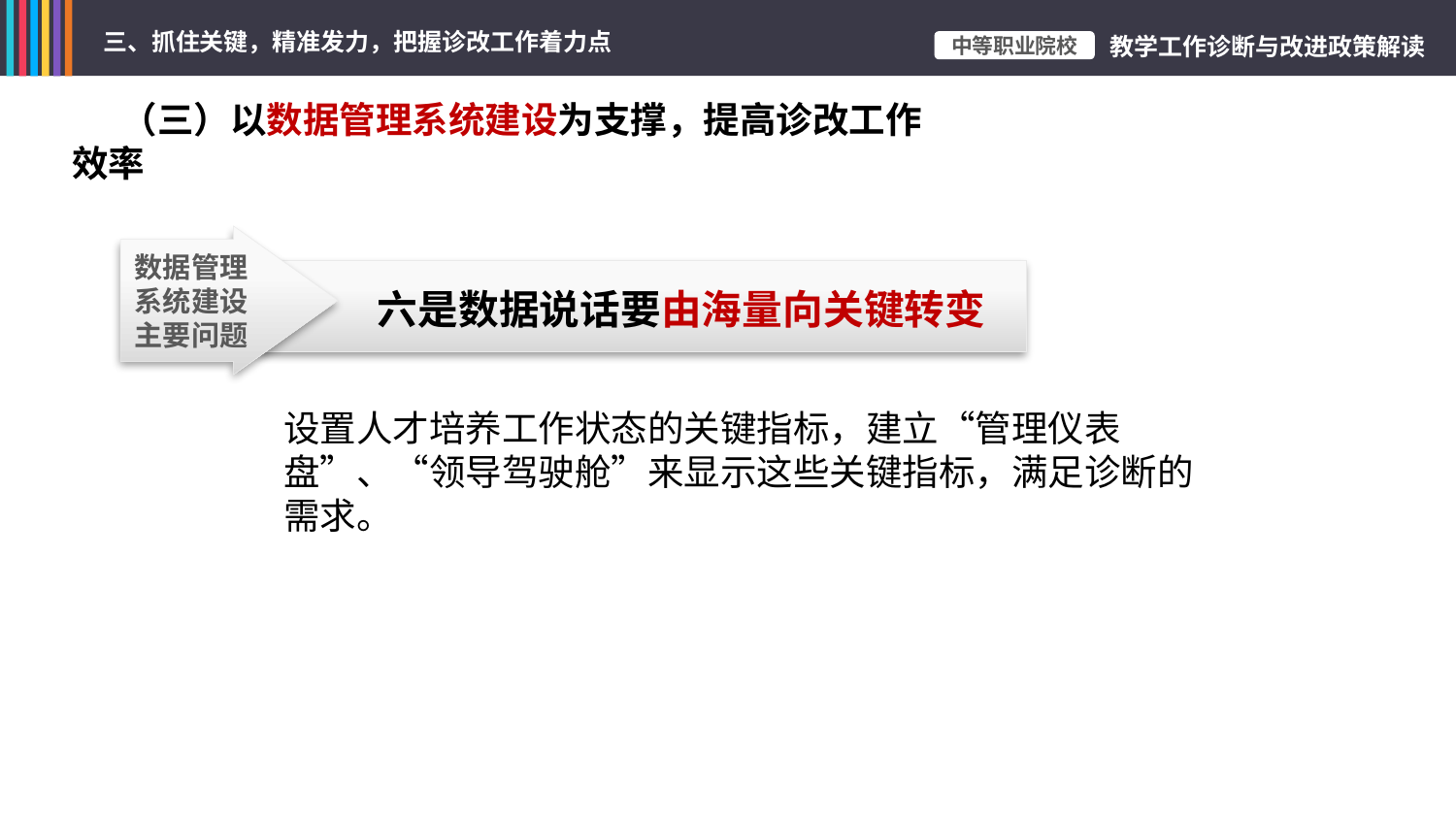

（三）以数据管理系统建设为支撑，提高诊改工作效率
数据管理
系统建设
主要问题

六是数据说话要由海量向关键转变
设置人才培养工作状态的关键指标，建立“管理仪表盘”、“领导驾驶舱”来显示这些关键指标，满足诊断的需求。